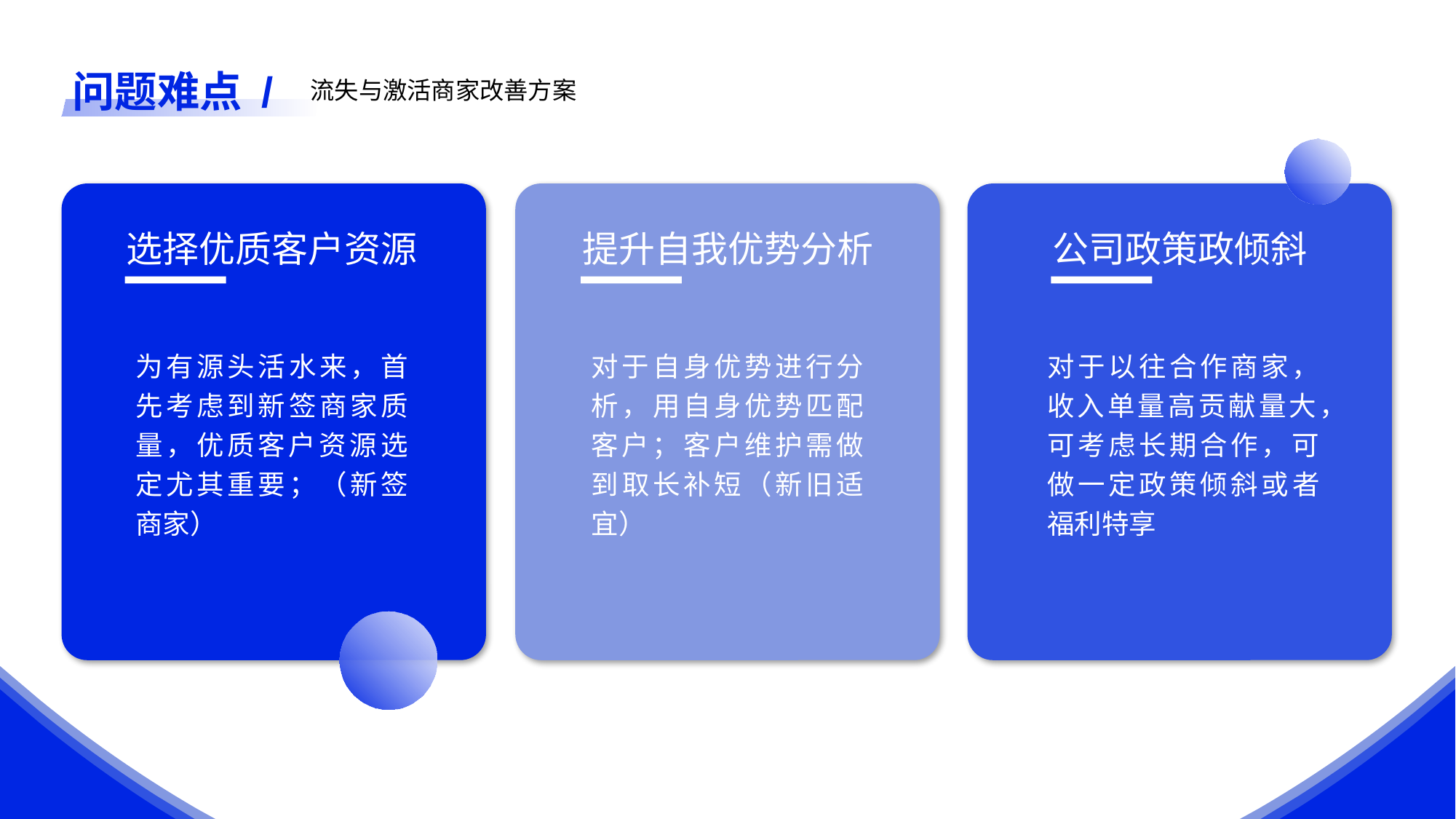

问题难点 /

流失与激活商家改善方案

选择优质客户资源
提升自我优势分析
公司政策政倾斜

为有源头活水来，首先考虑到新签商家质量，优质客户资源选定尤其重要；（新签商家）
对于自身优势进行分析，用自身优势匹配客户；客户维护需做到取长补短（新旧适宜）
对于以往合作商家，收入单量高贡献量大，可考虑长期合作，可做一定政策倾斜或者福利特享